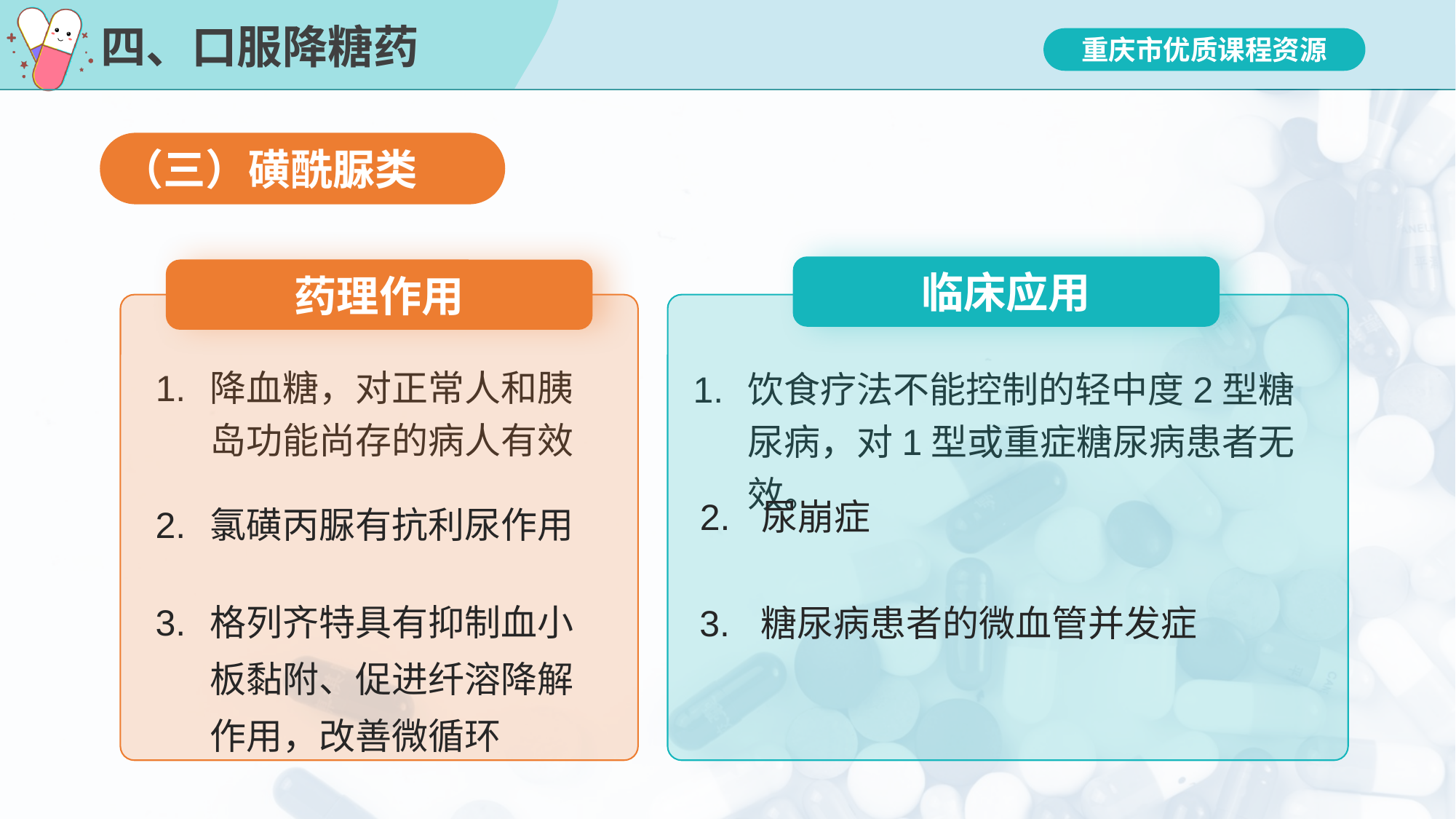

# 四、口服降糖药
（三）磺酰脲类
临床应用

药理作用

降血糖，对正常人和胰岛功能尚存的病人有效
饮食疗法不能控制的轻中度2型糖尿病，对1型或重症糖尿病患者无效。
氯磺丙脲有抗利尿作用
尿崩症
格列齐特具有抑制血小板黏附、促进纤溶降解作用，改善微循环
糖尿病患者的微血管并发症